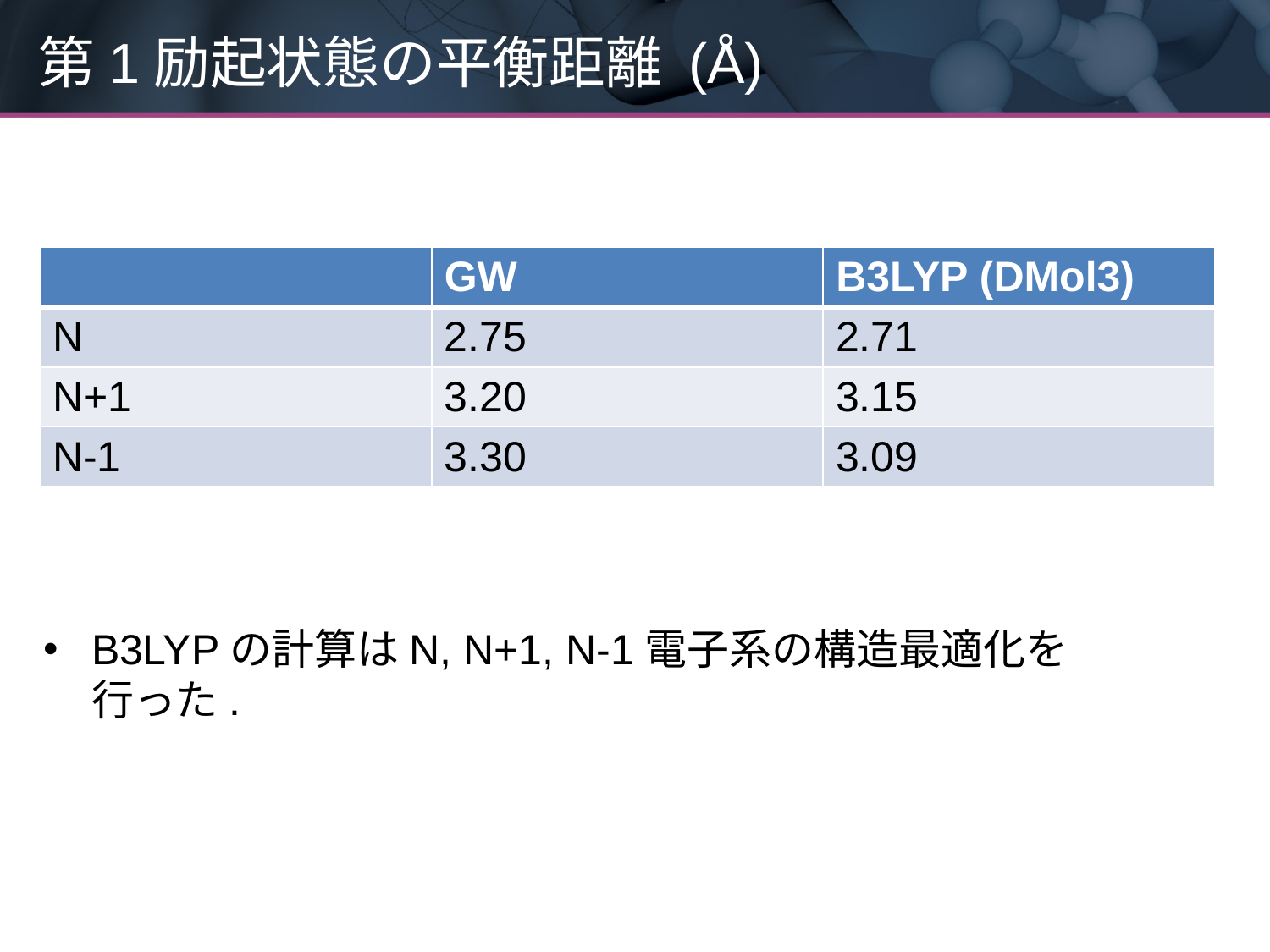

# 第1励起状態の平衡距離 (Å)

B3LYPの計算はN, N+1, N-1電子系の構造最適化を
行った.
|  | GW | B3LYP (DMol3) |
| --- | --- | --- |
| N | 2.75 | 2.71 |
| N+1 | 3.20 | 3.15 |
| N-1 | 3.30 | 3.09 |